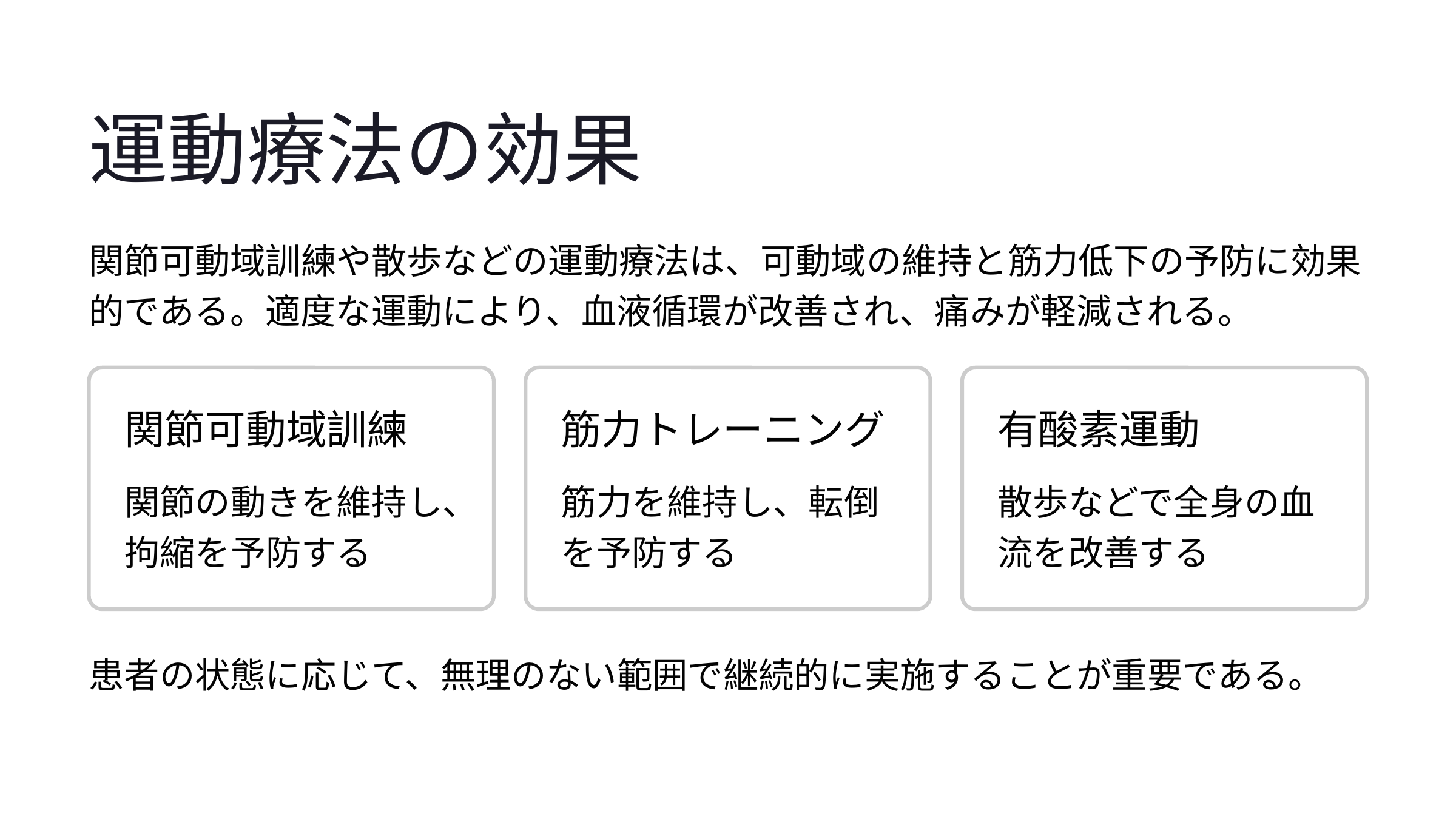

運動療法の効果
関節可動域訓練や散歩などの運動療法は、可動域の維持と筋力低下の予防に効果的である。適度な運動により、血液循環が改善され、痛みが軽減される。

関節可動域訓練
筋力トレーニング
有酸素運動
関節の動きを維持し、拘縮を予防する
筋力を維持し、転倒を予防する
散歩などで全身の血流を改善する
患者の状態に応じて、無理のない範囲で継続的に実施することが重要である。